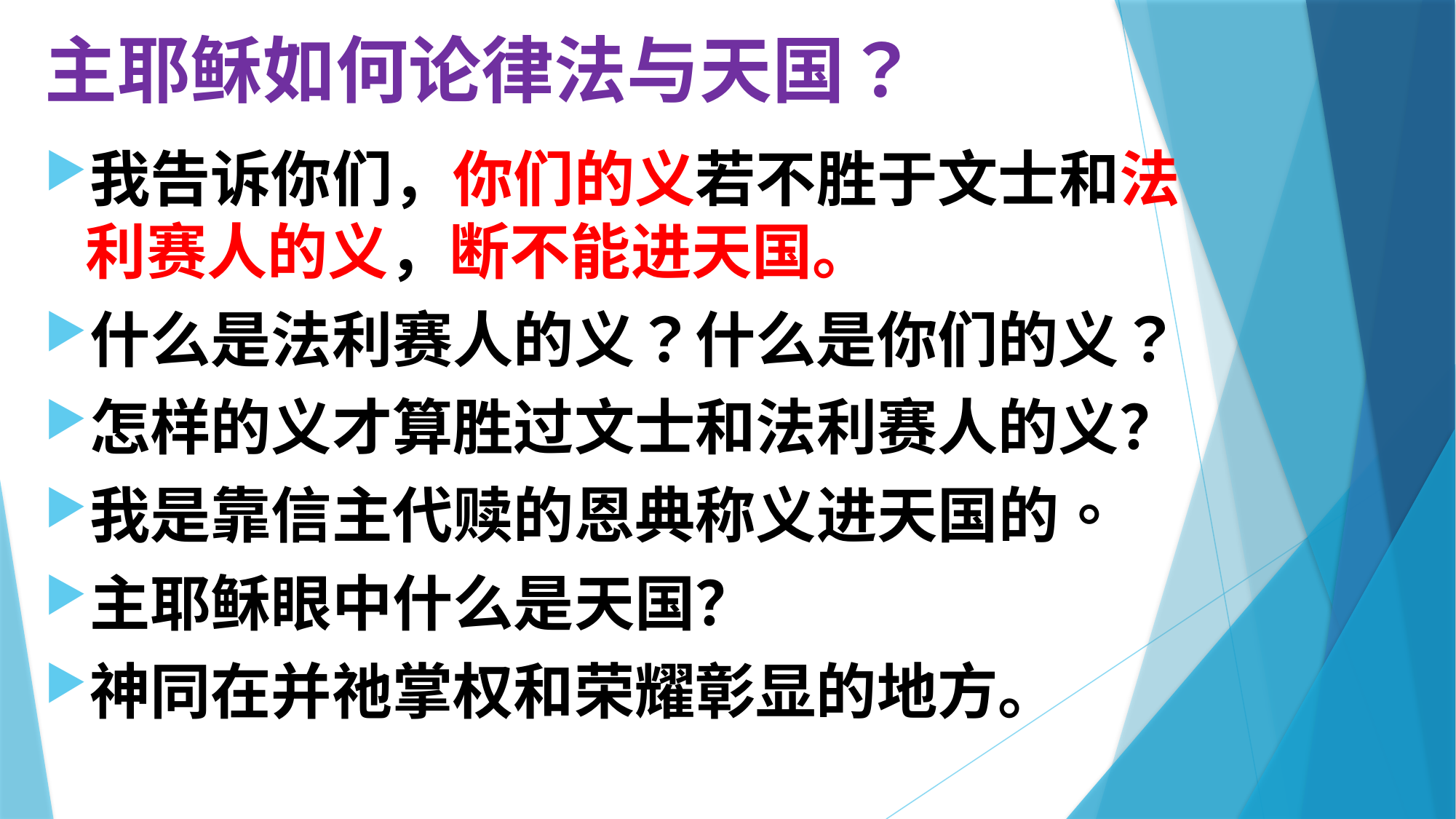

# 主耶稣如何论律法与天国？
我告诉你们，你们的义若不胜于文士和法利赛人的义，断不能进天国。
什么是法利赛人的义？什么是你们的义？
怎样的义才算胜过文士和法利赛人的义？
我是靠信主代赎的恩典称义进天国的。
主耶稣眼中什么是天国？
神同在并祂掌权和荣耀彰显的地方。